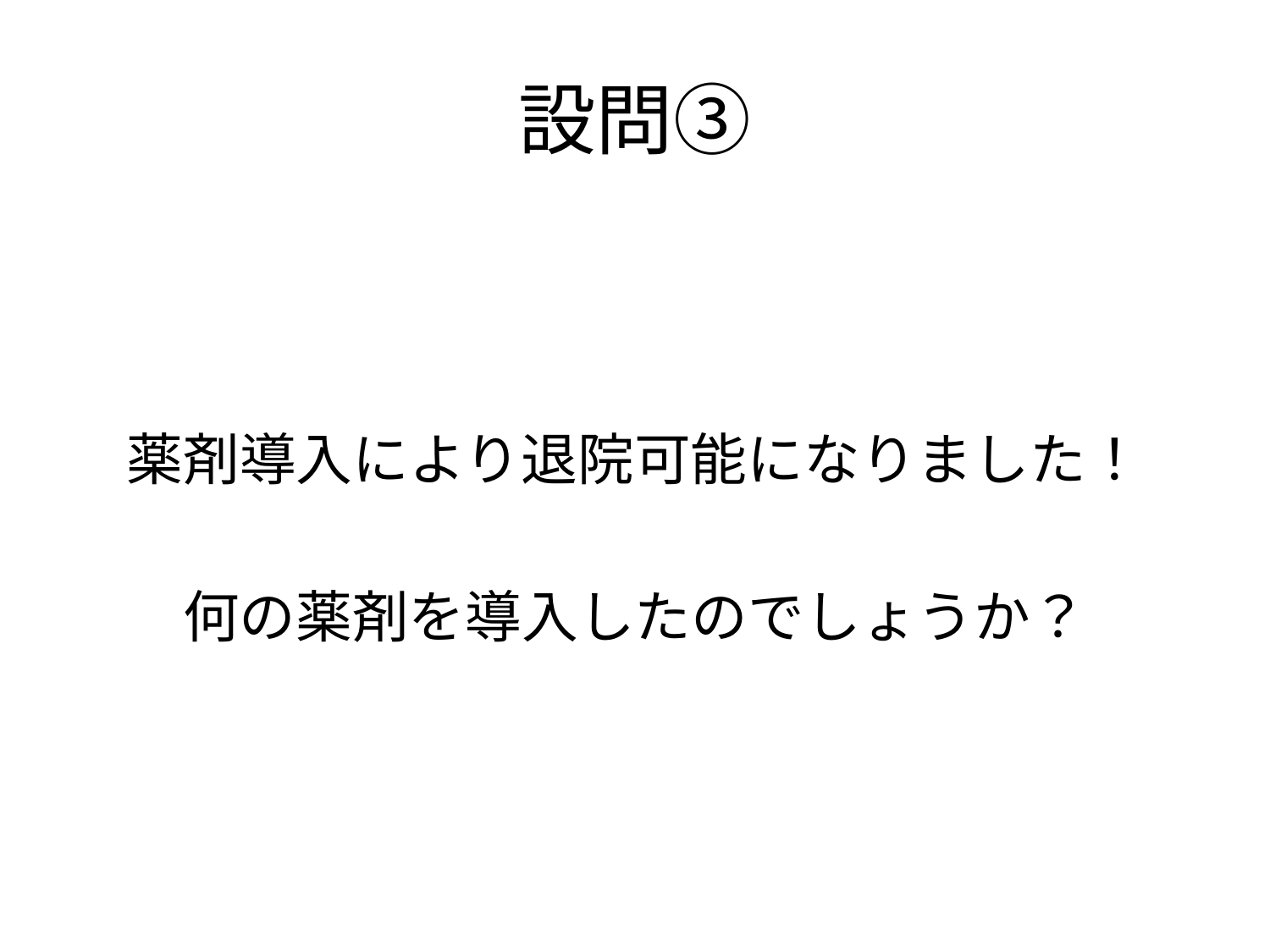

# 設問③
薬剤導入により退院可能になりました！

何の薬剤を導入したのでしょうか？